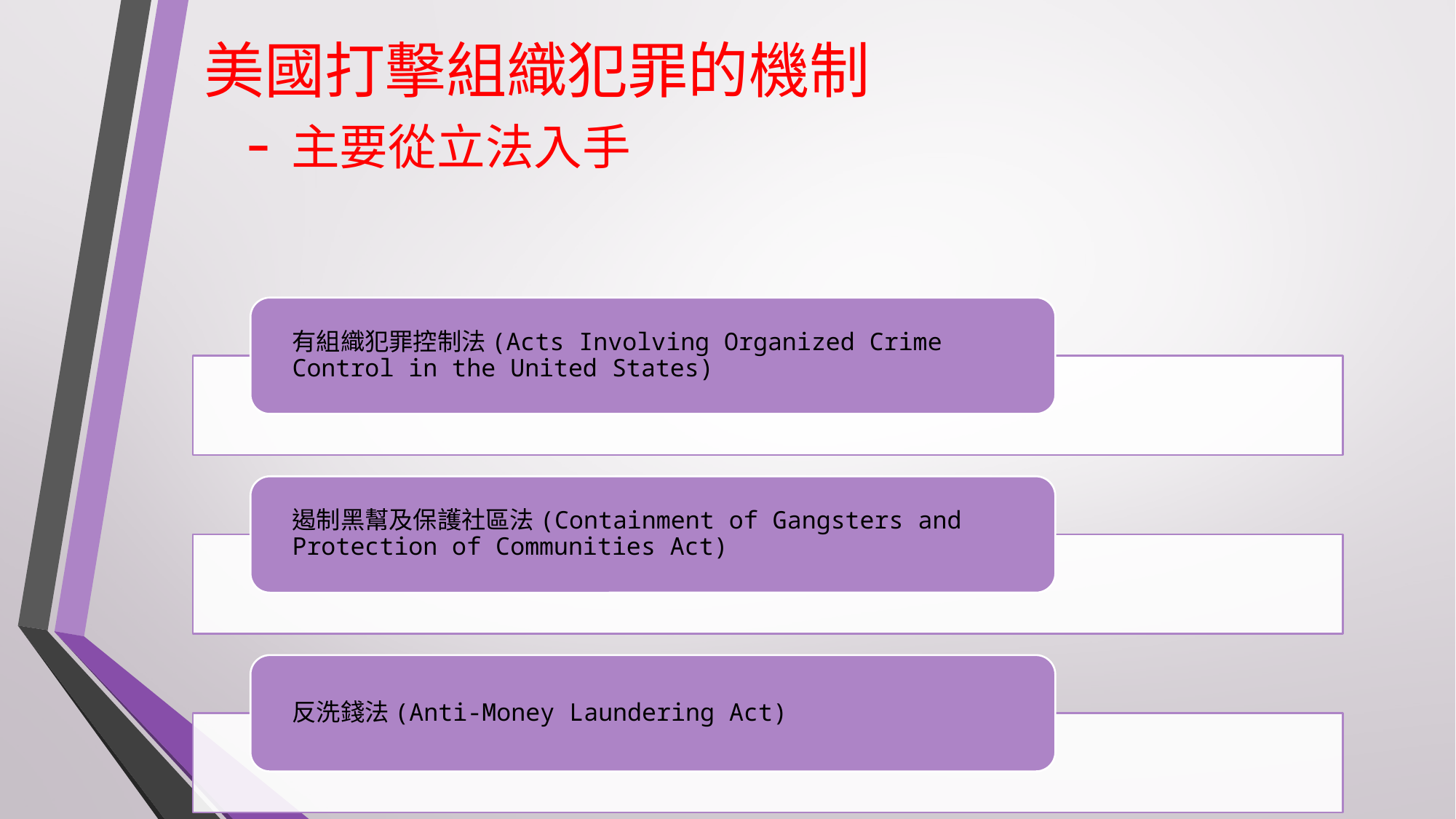

美國打擊組織犯罪的機制
 -主要從立法入手
有組織犯罪控制法(Acts Involving Organized Crime Control in the United States)
遏制黑幫及保護社區法(Containment of Gangsters and Protection of Communities Act)
反洗錢法(Anti-Money Laundering Act)